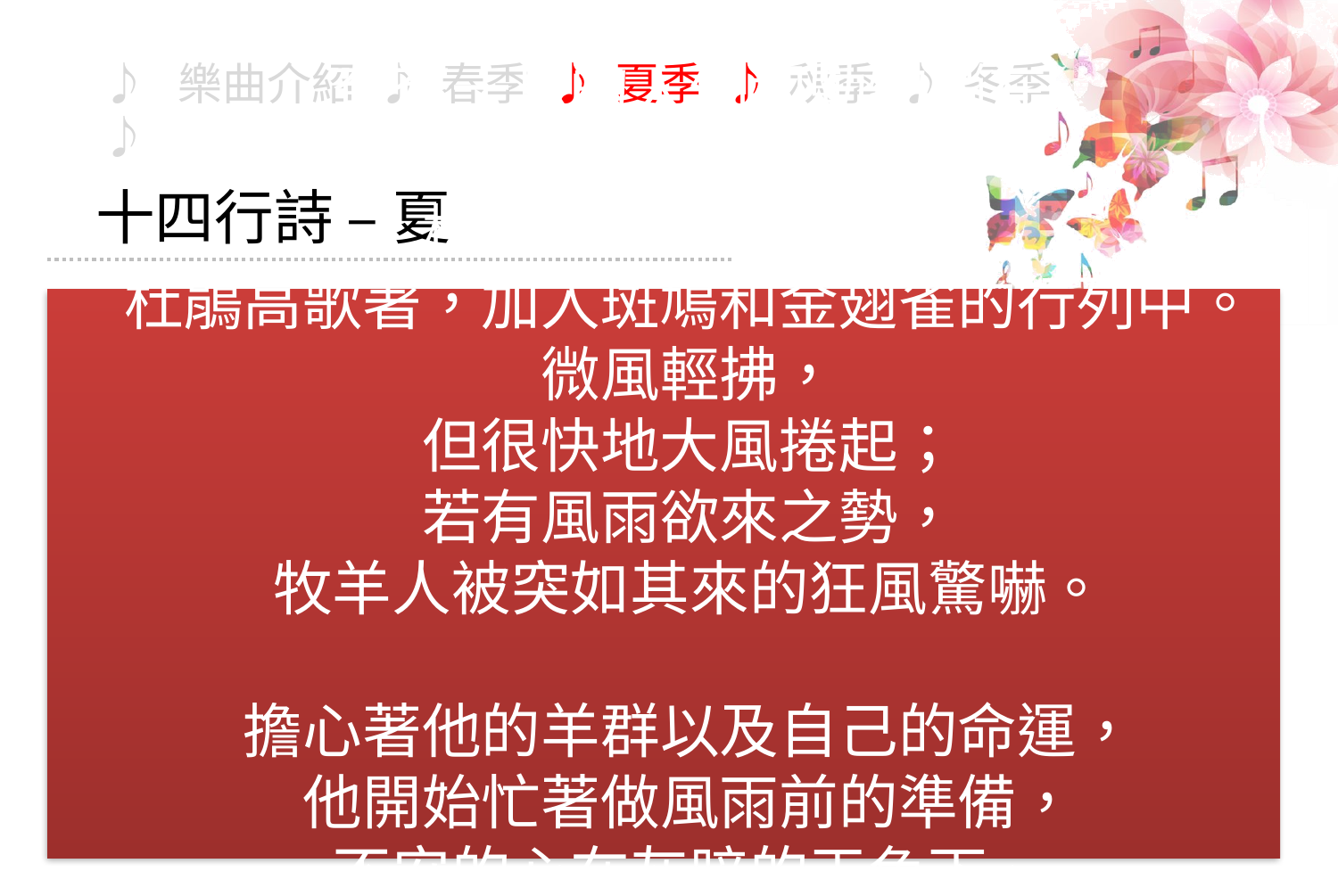

奄奄一息的人們和動物躺在
熾熱無情的太陽底下，
松樹彷彿就要起火；
杜鵑高歌著，加入斑鳩和金翅雀的行列中。
微風輕拂，
但很快地大風捲起；
若有風雨欲來之勢，
牧羊人被突如其來的狂風驚嚇。

擔心著他的羊群以及自己的命運，
他開始忙著做風雨前的準備，
不安的心在灰暗的天色下、
蚊蠅的嗡嗡作響下顯得更加孤立無援。
終於，他擔心的事發生了──
雷電交加的狂風暴雨及冰雹
阻撓了他回家的路。

十四行詩 – 夏